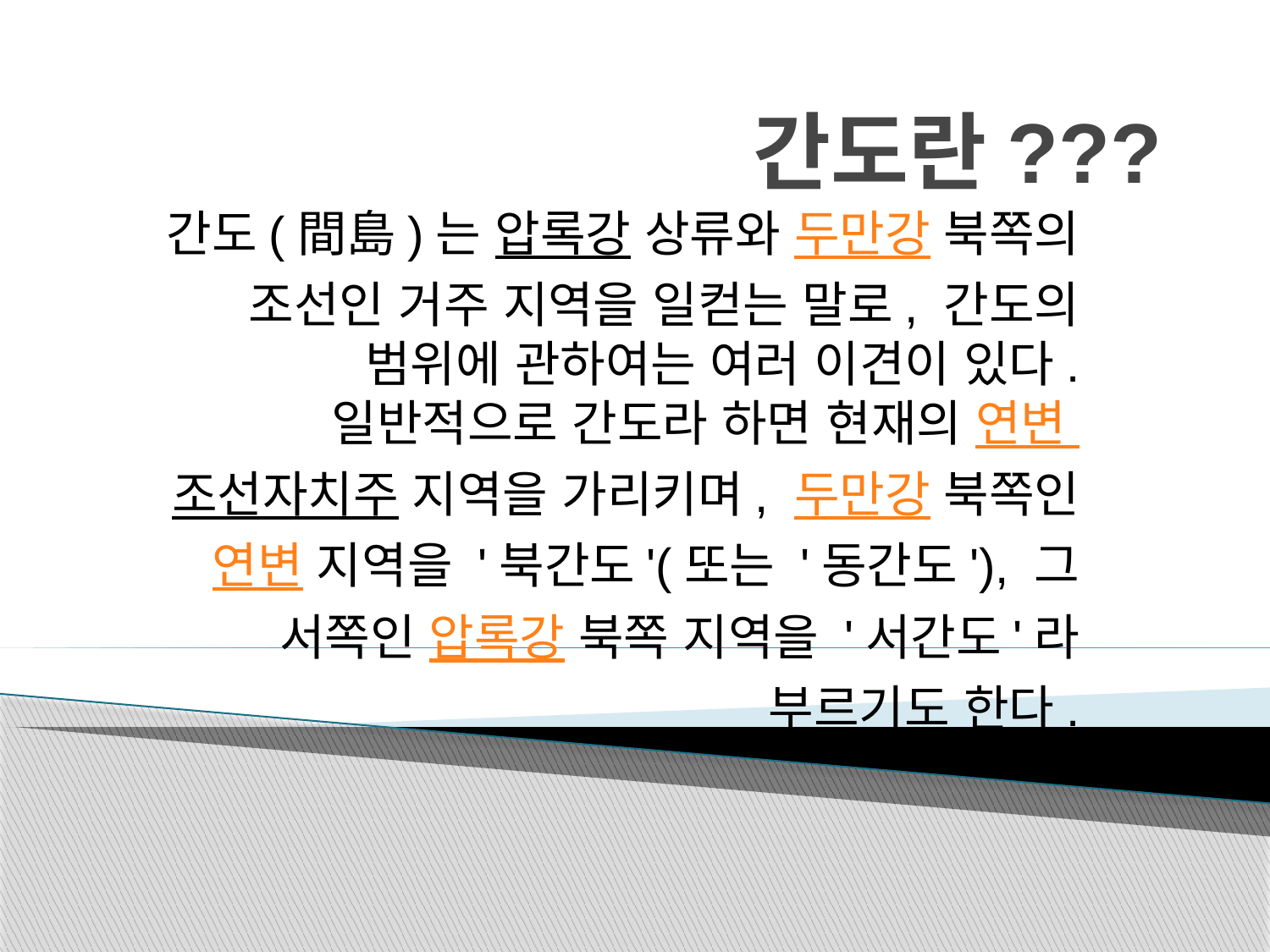

# 간도란???
간도(間島)는 압록강 상류와 두만강 북쪽의 조선인 거주 지역을 일컫는 말로, 간도의 범위에 관하여는 여러 이견이 있다. 일반적으로 간도라 하면 현재의 연변 조선자치주 지역을 가리키며, 두만강 북쪽인 연변 지역을 '북간도'(또는 '동간도'), 그 서쪽인 압록강 북쪽 지역을 '서간도'라 부르기도 한다.